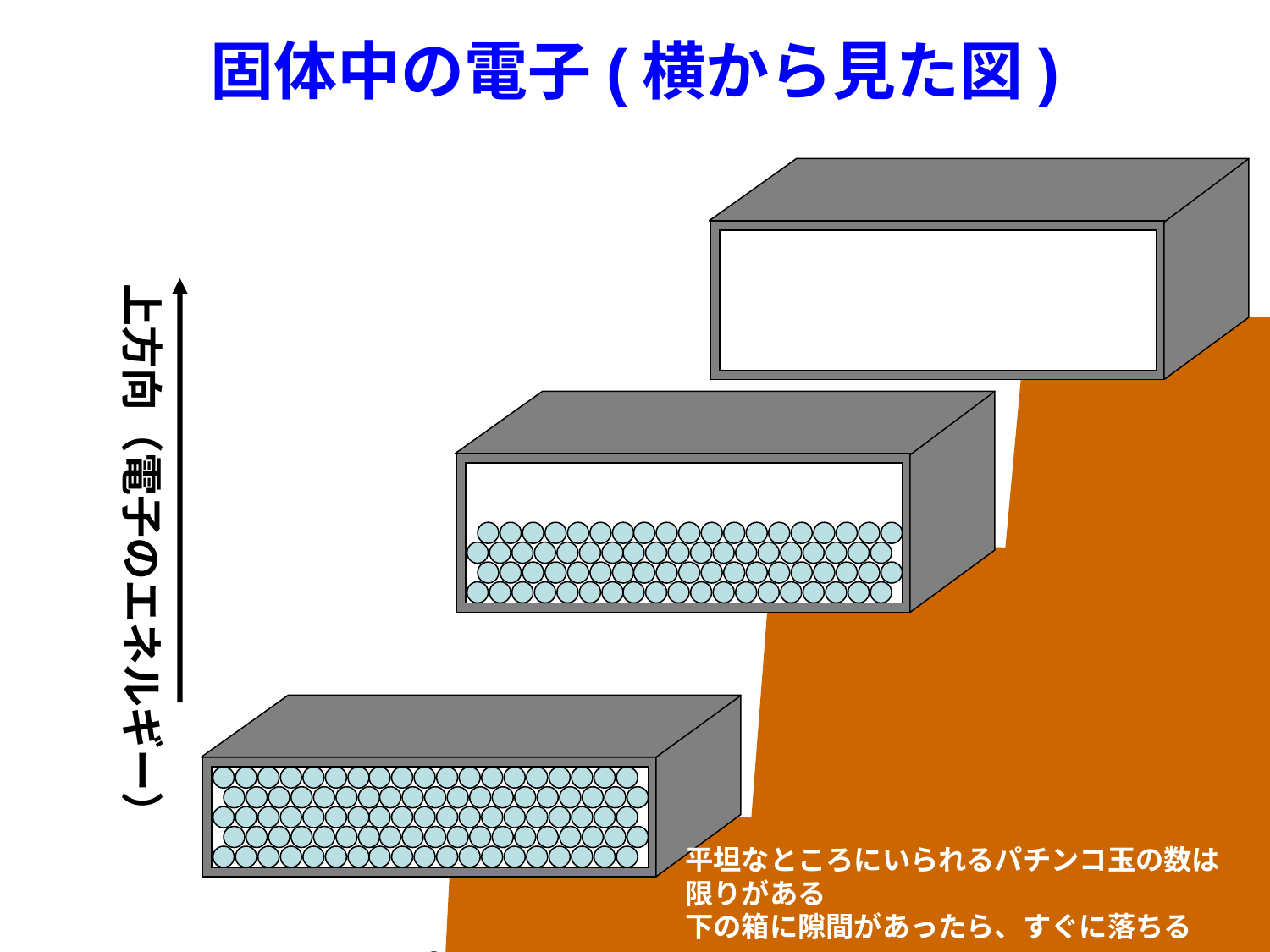

# 固体中の電子(横から見た図)

上方向（電子のエネルギー）

平坦なところにいられるパチンコ玉の数は
限りがある
下の箱に隙間があったら、すぐに落ちる

がけの途中にあるパチンコ玉は
すぐに落ちる

上方向（エネルギー）
ただし、下の箱に隙間が無いと落ちることはできない

横方向

横方向